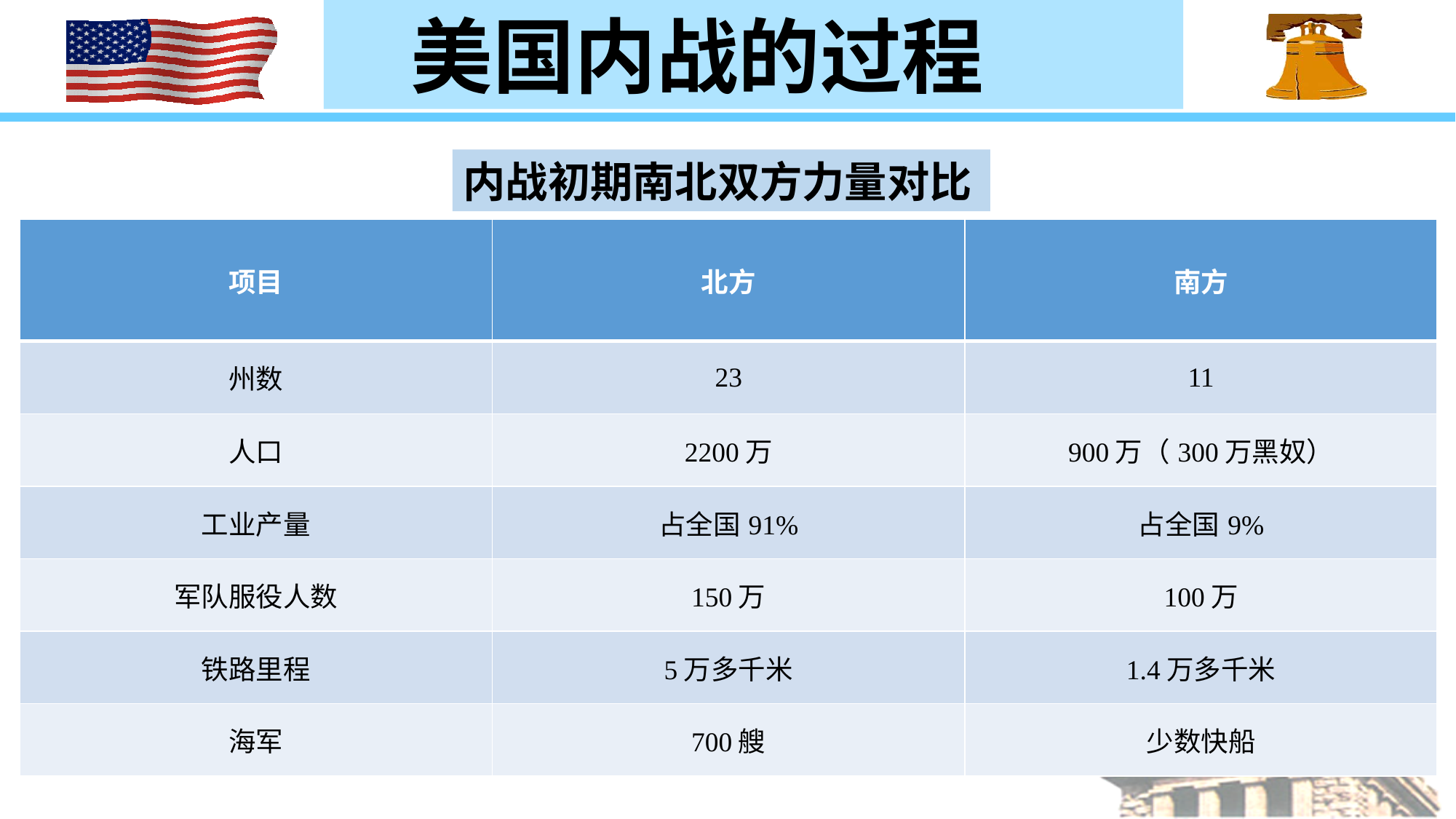

美国内战的过程
内战初期南北双方力量对比
| 项目 | 北方 | 南方 |
| --- | --- | --- |
| 州数 | 23 | 11 |
| 人口 | 2200万 | 900万（300万黑奴） |
| 工业产量 | 占全国91% | 占全国9% |
| 军队服役人数 | 150万 | 100万 |
| 铁路里程 | 5万多千米 | 1.4万多千米 |
| 海军 | 700艘 | 少数快船 |